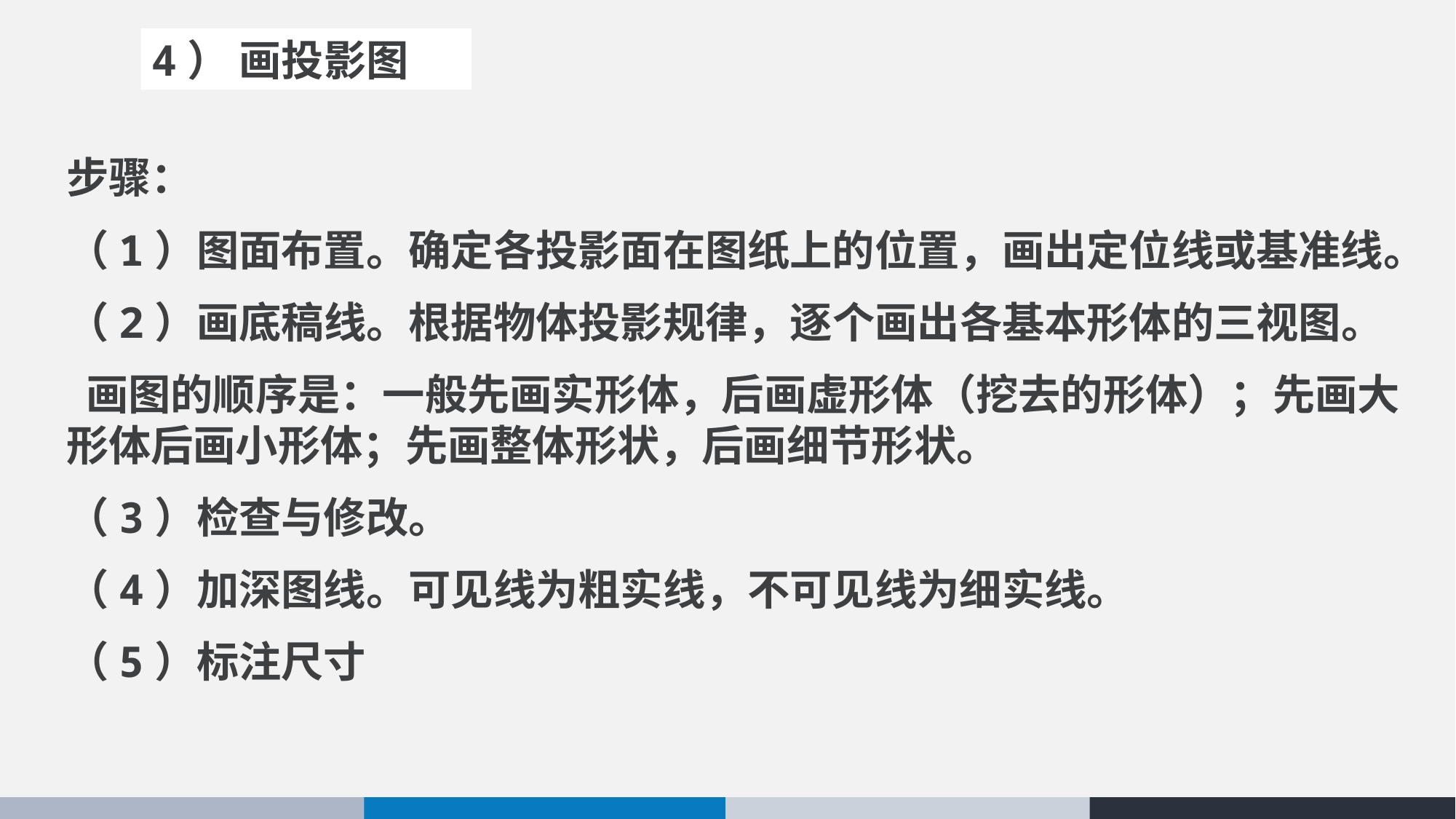

4） 画投影图
步骤：
（1）图面布置。确定各投影面在图纸上的位置，画出定位线或基准线。
（2）画底稿线。根据物体投影规律，逐个画出各基本形体的三视图。
 画图的顺序是：一般先画实形体，后画虚形体（挖去的形体）；先画大形体后画小形体；先画整体形状，后画细节形状。
（3）检查与修改。
（4）加深图线。可见线为粗实线，不可见线为细实线。
（5）标注尺寸